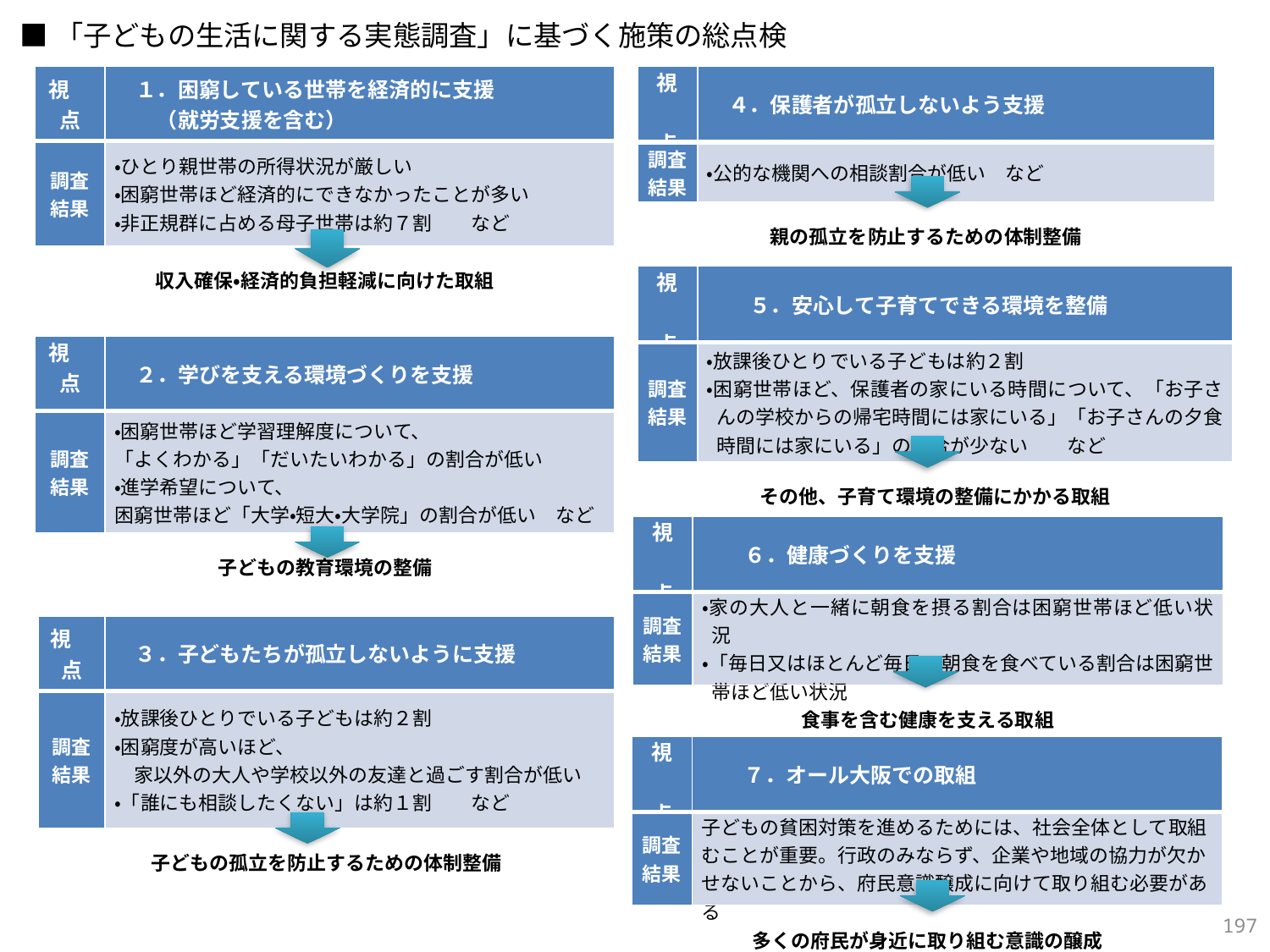

■「子どもの生活に関する実態調査」に基づく施策の総点検
| 視　点 | １．困窮している世帯を経済的に支援 　（就労支援を含む） |
| --- | --- |
| 調査結果 | ・ひとり親世帯の所得状況が厳しい ・困窮世帯ほど経済的にできなかったことが多い ・非正規群に占める母子世帯は約７割　　など |
| 収入確保・経済的負担軽減に向けた取組 |  |
| 視　点 | ４．保護者が孤立しないよう支援 |
| --- | --- |
| 調査結果 | ・公的な機関への相談割合が低い　など |
| 親の孤立を防止するための体制整備 |  |

| 視　点 | ５．安心して子育てできる環境を整備 |
| --- | --- |
| 調査結果 | ・放課後ひとりでいる子どもは約２割 ・困窮世帯ほど、保護者の家にいる時間について、「お子さんの学校からの帰宅時間には家にいる」「お子さんの夕食時間には家にいる」の割合が少ない　　など |
| その他、子育て環境の整備にかかる取組 |  |
| 視　点 | ２．学びを支える環境づくりを支援 |
| --- | --- |
| 調査結果 | ・困窮世帯ほど学習理解度について、 「よくわかる」「だいたいわかる」の割合が低い ・進学希望について、 困窮世帯ほど「大学・短大・大学院」の割合が低い　など |
| 子どもの教育環境の整備 |  |

| 視　点 | ６．健康づくりを支援 |
| --- | --- |
| 調査結果 | ・家の大人と一緒に朝食を摂る割合は困窮世帯ほど低い状況 ・「毎日又はほとんど毎日」朝食を食べている割合は困窮世帯ほど低い状況 |
| 食事を含む健康を支える取組 |  |

| 視　点 | ３．子どもたちが孤立しないように支援 |
| --- | --- |
| 調査結果 | ・放課後ひとりでいる子どもは約２割 ・困窮度が高いほど、 　家以外の大人や学校以外の友達と過ごす割合が低い ・「誰にも相談したくない」は約１割　　など |
| 子どもの孤立を防止するための体制整備 |  |

| 視　点 | ７．オール大阪での取組 |
| --- | --- |
| 調査結果 | 子どもの貧困対策を進めるためには、社会全体として取組むことが重要。行政のみならず、企業や地域の協力が欠かせないことから、府民意識醸成に向けて取り組む必要がある |
| 多くの府民が身近に取り組む意識の醸成 |  |

197